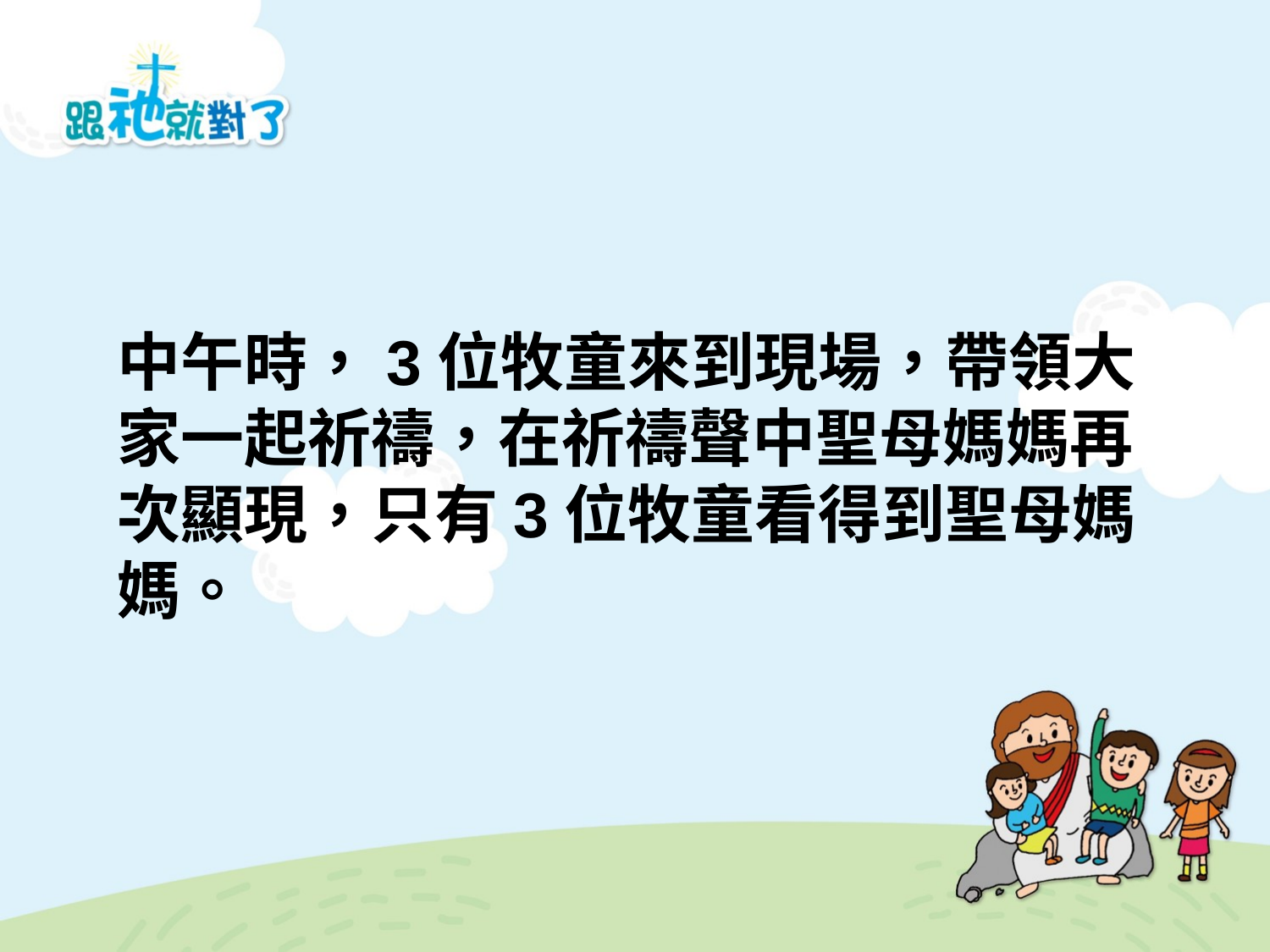

中午時，3位牧童來到現場，帶領大家一起祈禱，在祈禱聲中聖母媽媽再次顯現，只有3位牧童看得到聖母媽媽。